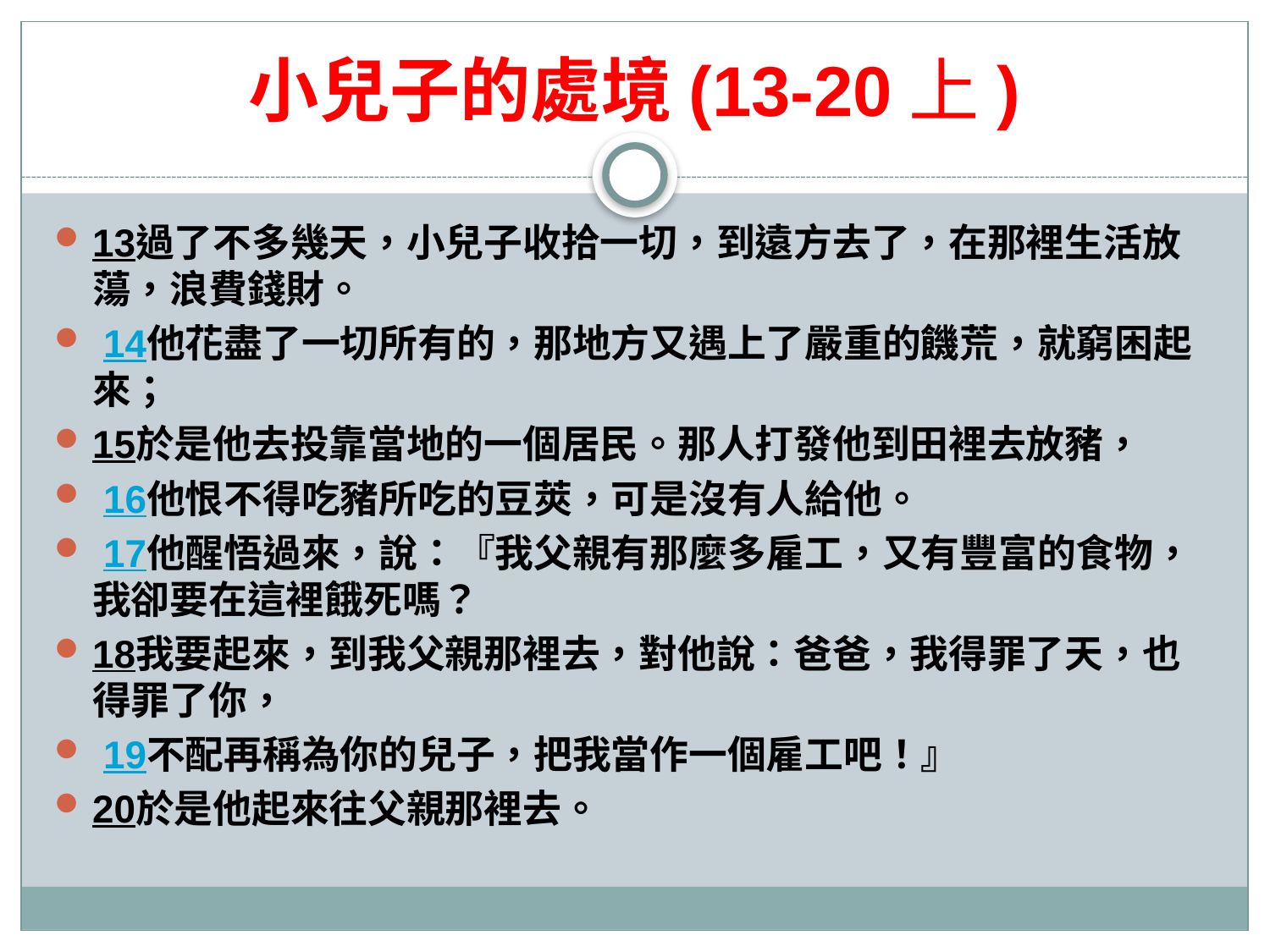

# 小兒子的處境(13-20上)
13過了不多幾天，小兒子收拾一切，到遠方去了，在那裡生活放蕩，浪費錢財。
 14他花盡了一切所有的，那地方又遇上了嚴重的饑荒，就窮困起來；
15於是他去投靠當地的一個居民。那人打發他到田裡去放豬，
 16他恨不得吃豬所吃的豆莢，可是沒有人給他。
 17他醒悟過來，說：『我父親有那麼多雇工，又有豐富的食物，我卻要在這裡餓死嗎？
18我要起來，到我父親那裡去，對他說：爸爸，我得罪了天，也得罪了你，
 19不配再稱為你的兒子，把我當作一個雇工吧！』
20於是他起來往父親那裡去。